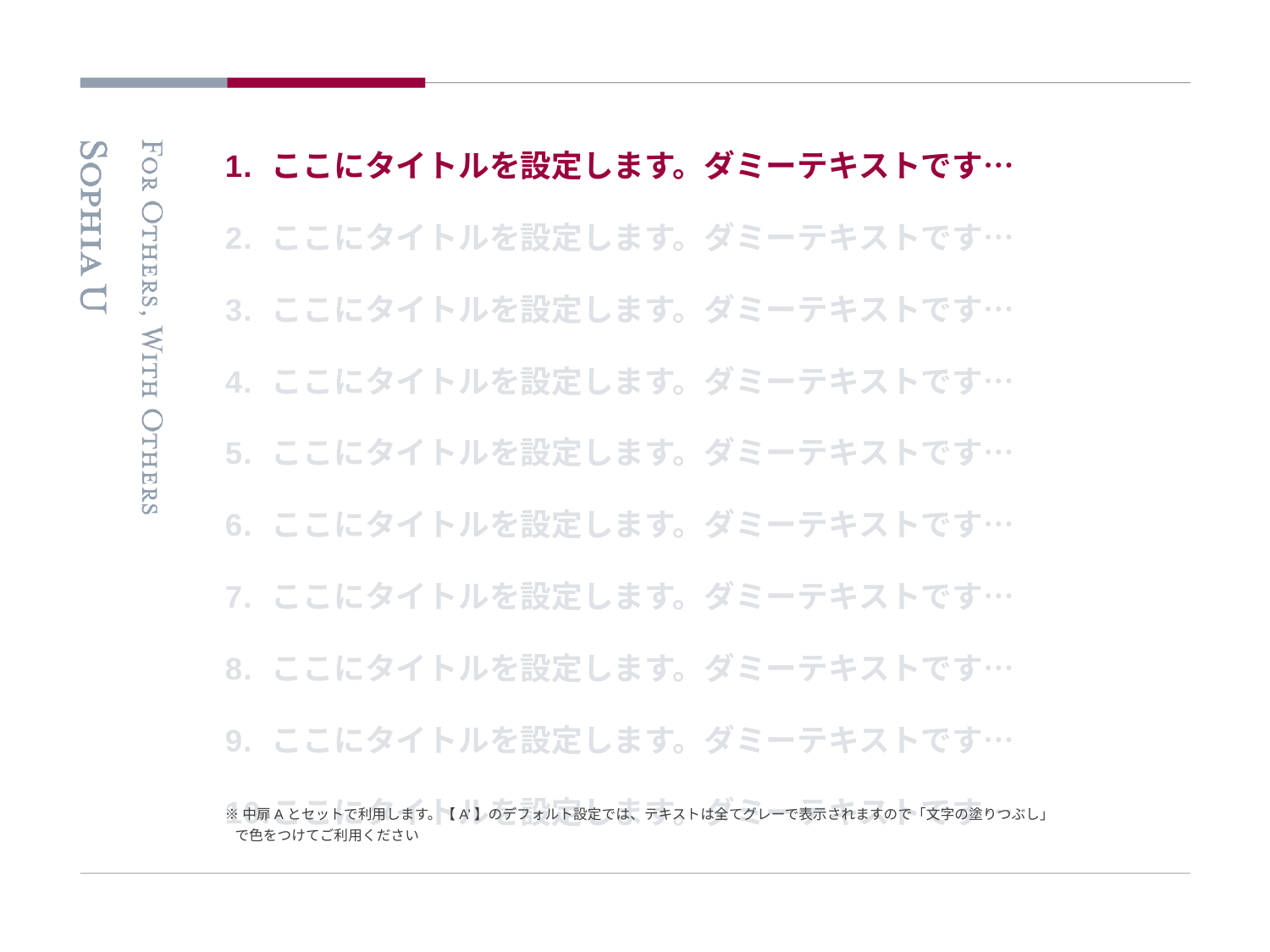

ここにタイトルを設定します。ダミーテキストです…
ここにタイトルを設定します。ダミーテキストです…
ここにタイトルを設定します。ダミーテキストです…
ここにタイトルを設定します。ダミーテキストです…
ここにタイトルを設定します。ダミーテキストです…
ここにタイトルを設定します。ダミーテキストです…
ここにタイトルを設定します。ダミーテキストです…
ここにタイトルを設定します。ダミーテキストです…
ここにタイトルを設定します。ダミーテキストです…
ここにタイトルを設定します。ダミーテキストです…
※中扉Aとセットで利用します。【A’】のデフォルト設定では、テキストは全てグレーで表示されますので「文字の塗りつぶし」で色をつけてご利用ください